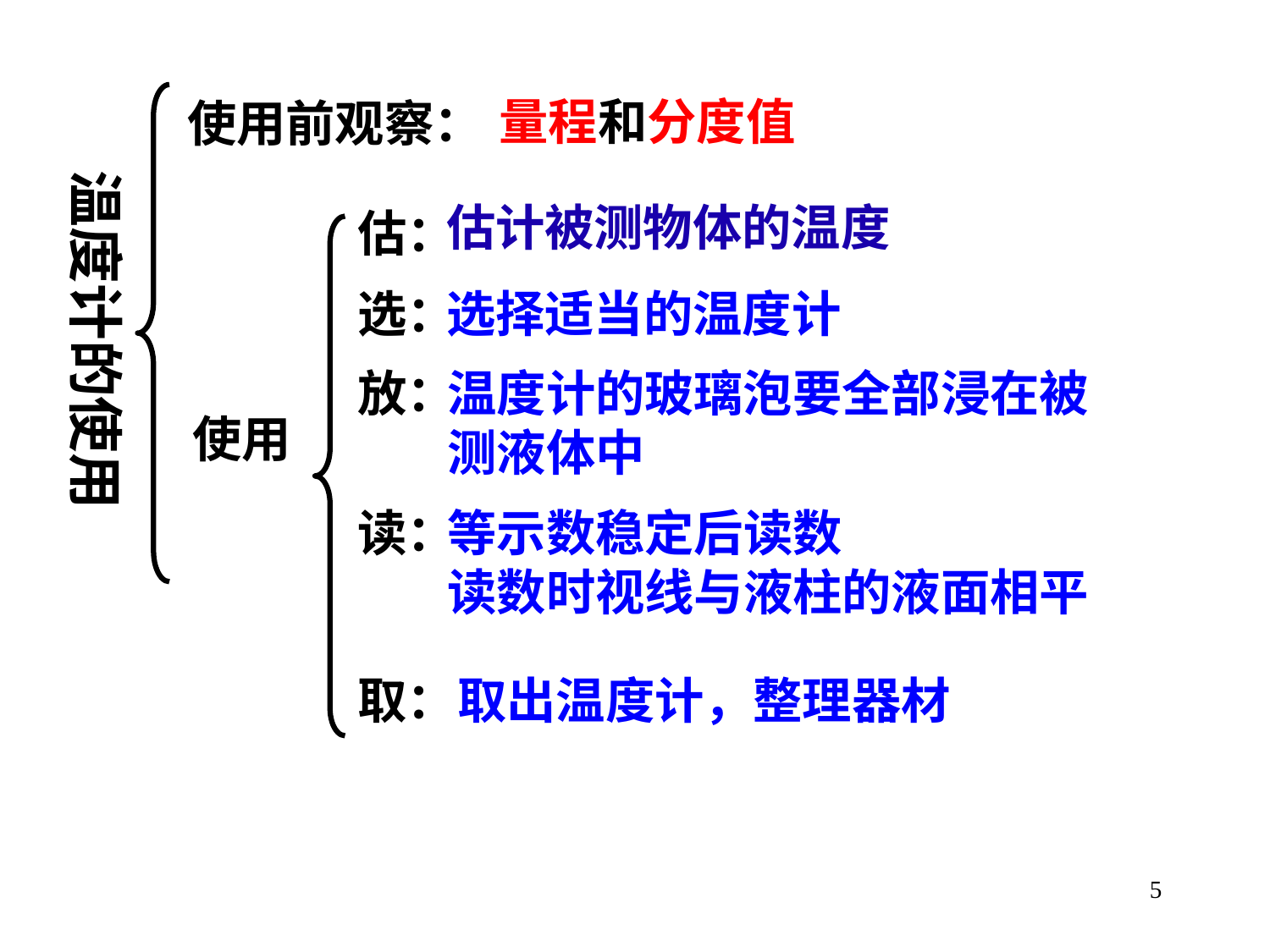

量程和分度值
使用前观察：
温度计的使用
估计被测物体的温度
估：

选：
选择适当的温度计
放：
温度计的玻璃泡要全部浸在被
测液体中
使用
等示数稳定后读数
读数时视线与液柱的液面相平
读：
取：
取出温度计，整理器材
5